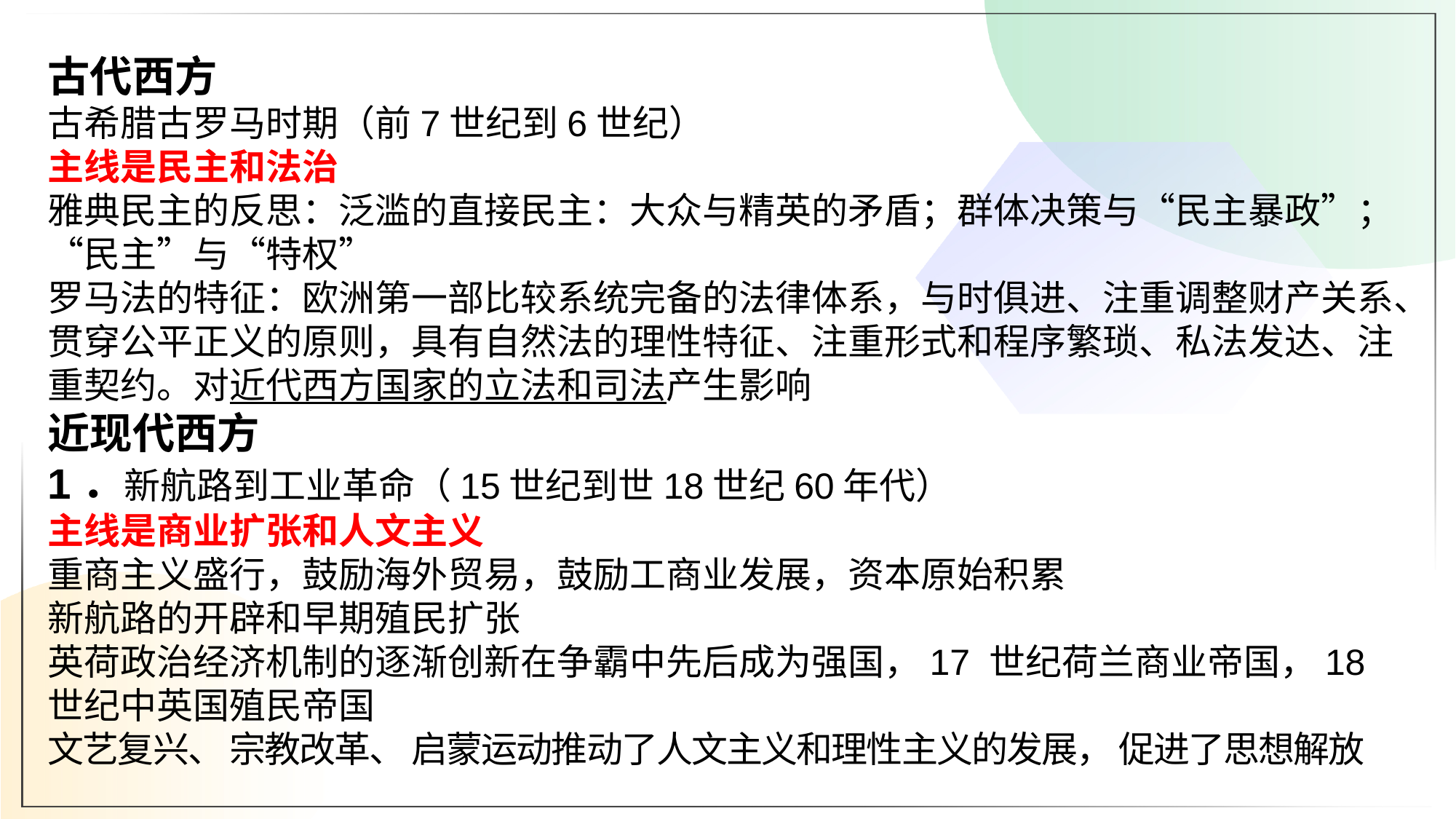

古代西方
古希腊古罗马时期（前7世纪到6世纪）
主线是民主和法治
雅典民主的反思：泛滥的直接民主：大众与精英的矛盾；群体决策与“民主暴政”；“民主”与“特权”
罗马法的特征：欧洲第一部比较系统完备的法律体系，与时俱进、注重调整财产关系、贯穿公平正义的原则，具有自然法的理性特征、注重形式和程序繁琐、私法发达、注重契约。对近代西方国家的立法和司法产生影响
近现代西方
1．新航路到工业革命（15世纪到世18世纪60年代）
主线是商业扩张和人文主义
重商主义盛行，鼓励海外贸易，鼓励工商业发展，资本原始积累
新航路的开辟和早期殖民扩张
英荷政治经济机制的逐渐创新在争霸中先后成为强国，17 世纪荷兰商业帝国，18
世纪中英国殖民帝国
文艺复兴、 宗教改革、 启蒙运动推动了人文主义和理性主义的发展， 促进了思想解放